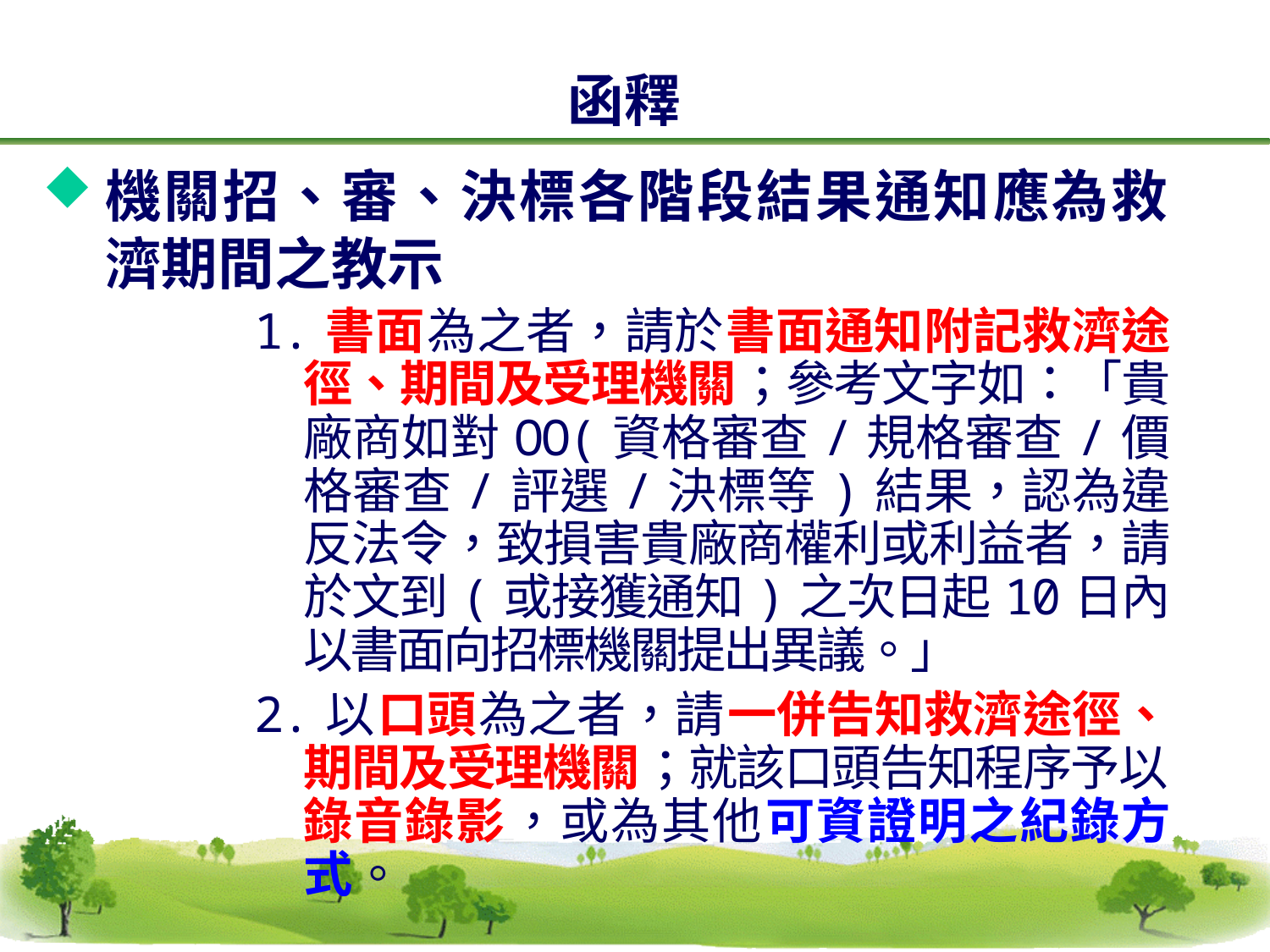

函釋
機關招、審、決標各階段結果通知應為救濟期間之教示
1.書面為之者，請於書面通知附記救濟途徑、期間及受理機關；參考文字如：「貴廠商如對OO(資格審查/規格審查/價格審查/評選/決標等)結果，認為違反法令，致損害貴廠商權利或利益者，請於文到(或接獲通知)之次日起10日內以書面向招標機關提出異議。」
2.以口頭為之者，請一併告知救濟途徑、期間及受理機關；就該口頭告知程序予以錄音錄影，或為其他可資證明之紀錄方式。